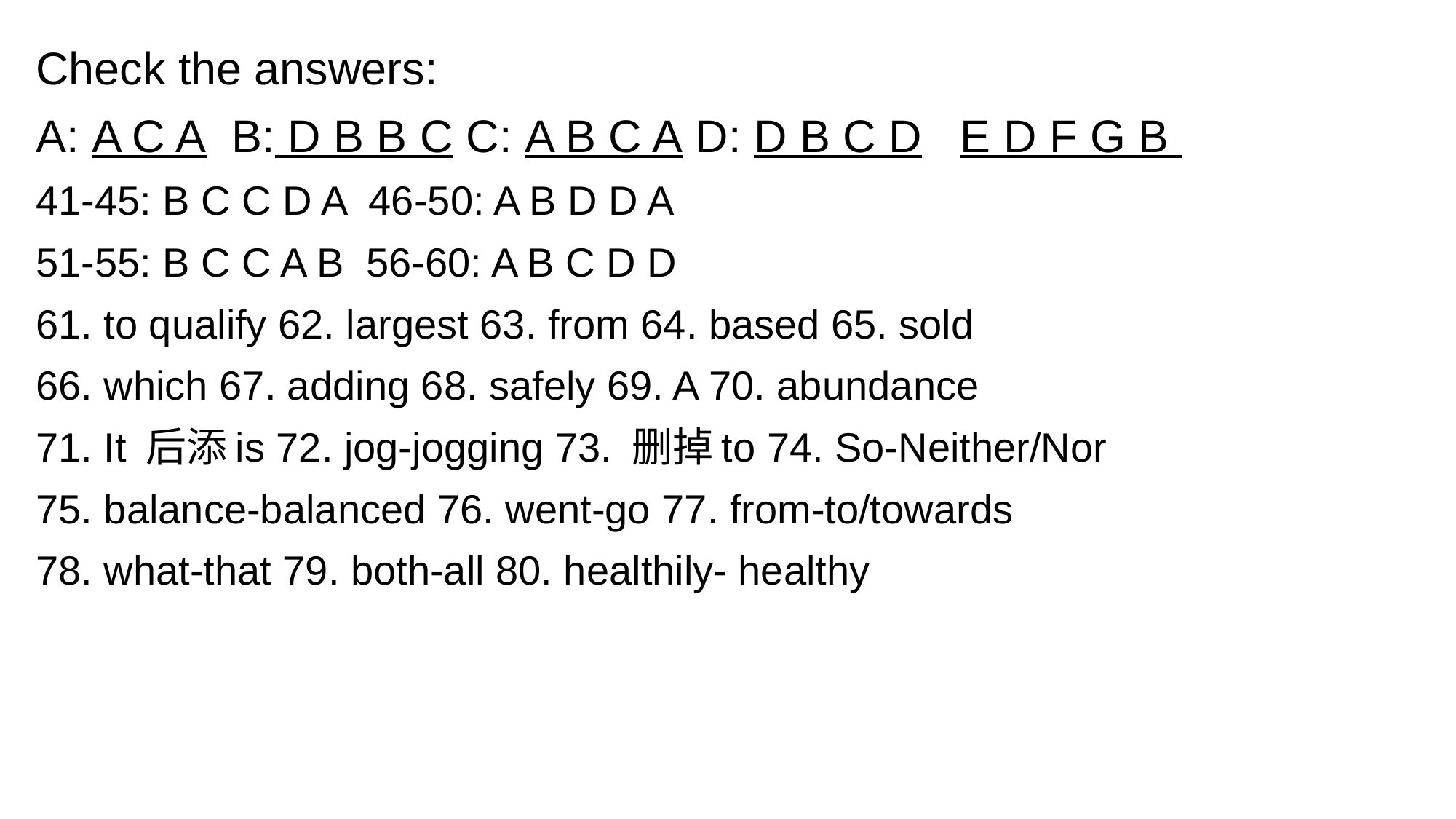

Check the answers:
A: A C A  B: D B B C C: A B C A D: D B C D   E D F G B
41-45: B C C D A  46-50: A B D D A
51-55: B C C A B  56-60: A B C D D
61. to qualify 62. largest 63. from 64. based 65. sold
66. which 67. adding 68. safely 69. A 70. abundance
71. It 后添is 72. jog-jogging 73. 删掉to 74. So-Neither/Nor
75. balance-balanced 76. went-go 77. from-to/towards
78. what-that 79. both-all 80. healthily- healthy